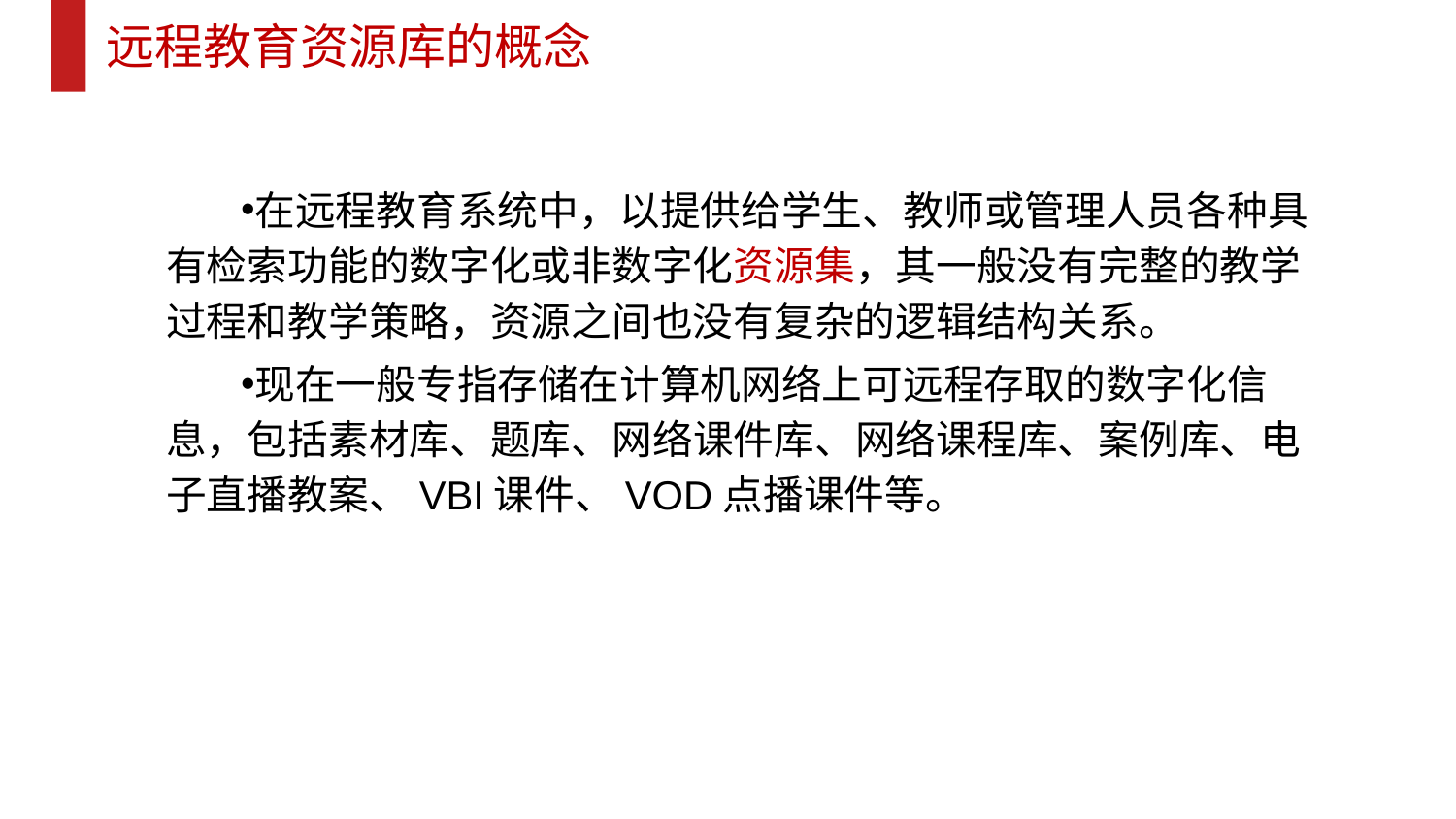

远程教育资源库的概念
在远程教育系统中，以提供给学生、教师或管理人员各种具有检索功能的数字化或非数字化资源集，其一般没有完整的教学过程和教学策略，资源之间也没有复杂的逻辑结构关系。
现在一般专指存储在计算机网络上可远程存取的数字化信息，包括素材库、题库、网络课件库、网络课程库、案例库、电子直播教案、VBI课件、VOD点播课件等。